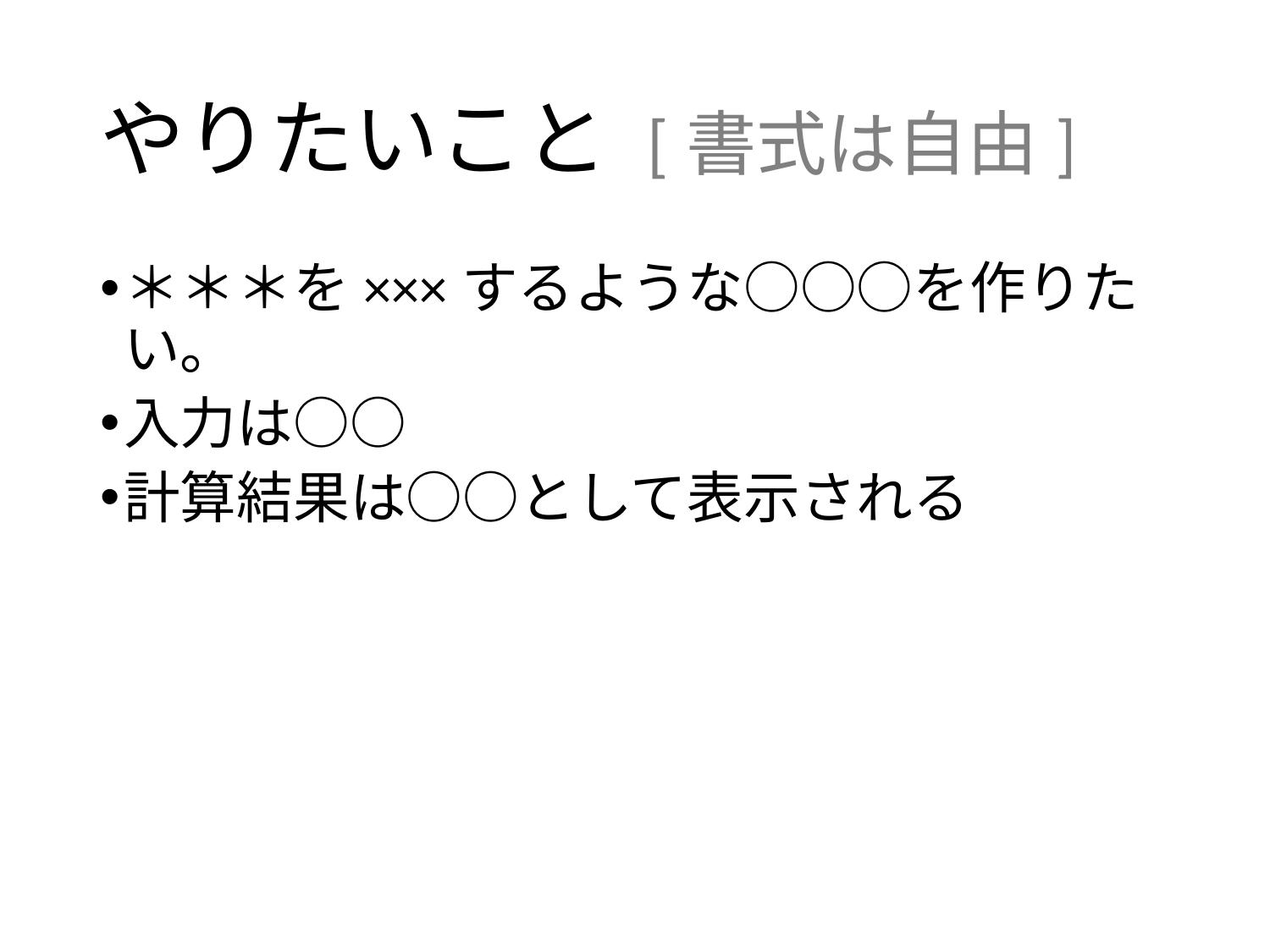

# やりたいこと [書式は自由]
＊＊＊を×××するような○○○を作りたい。
入力は○○
計算結果は○○として表示される